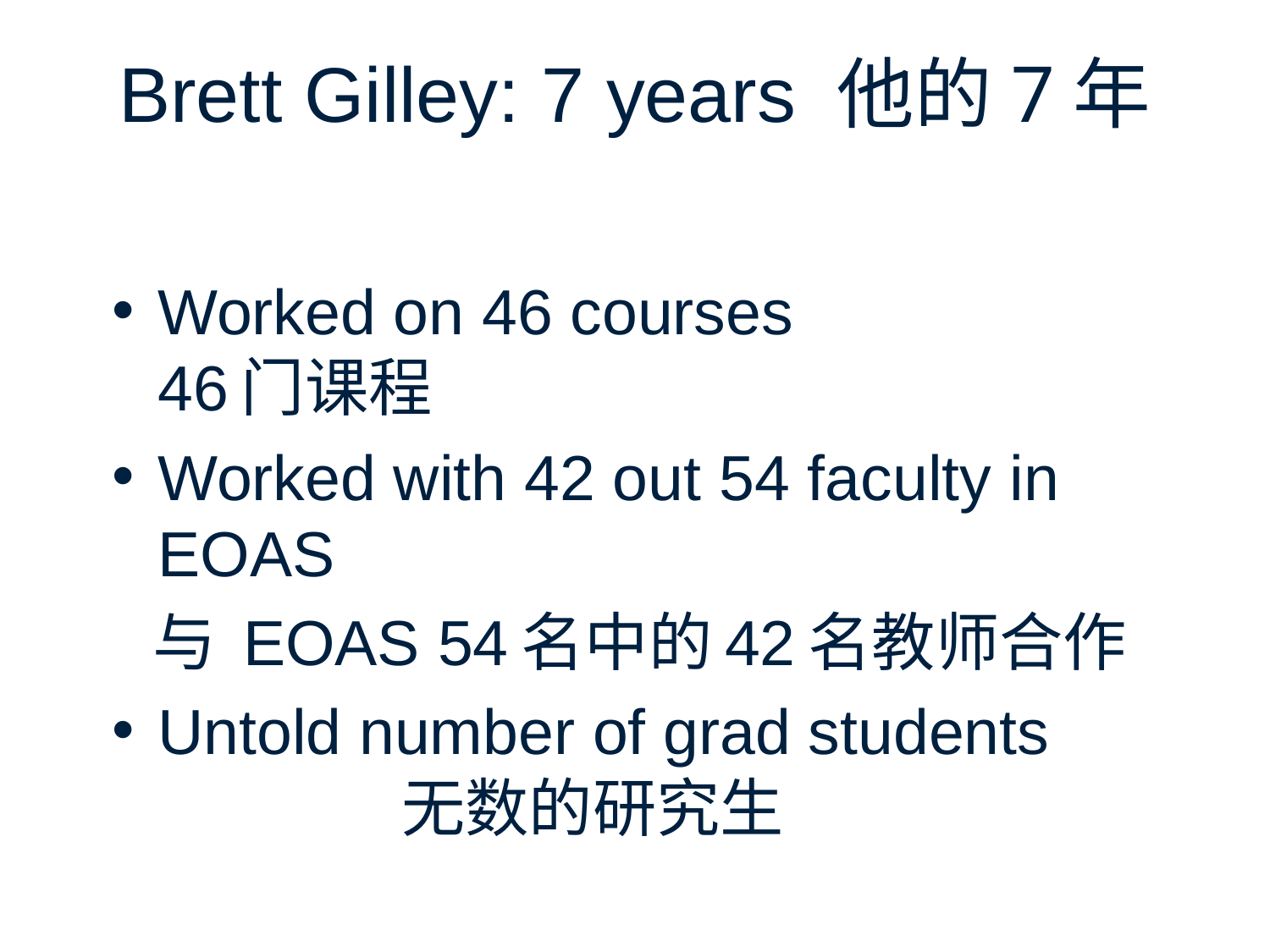

# Brett Gilley: 7 years 他的7年
Worked on 46 courses                     46门课程
Worked with 42 out 54 faculty in EOAS
  与 EOAS 54名中的42名教师合作
Untold number of grad students                    无数的研究生